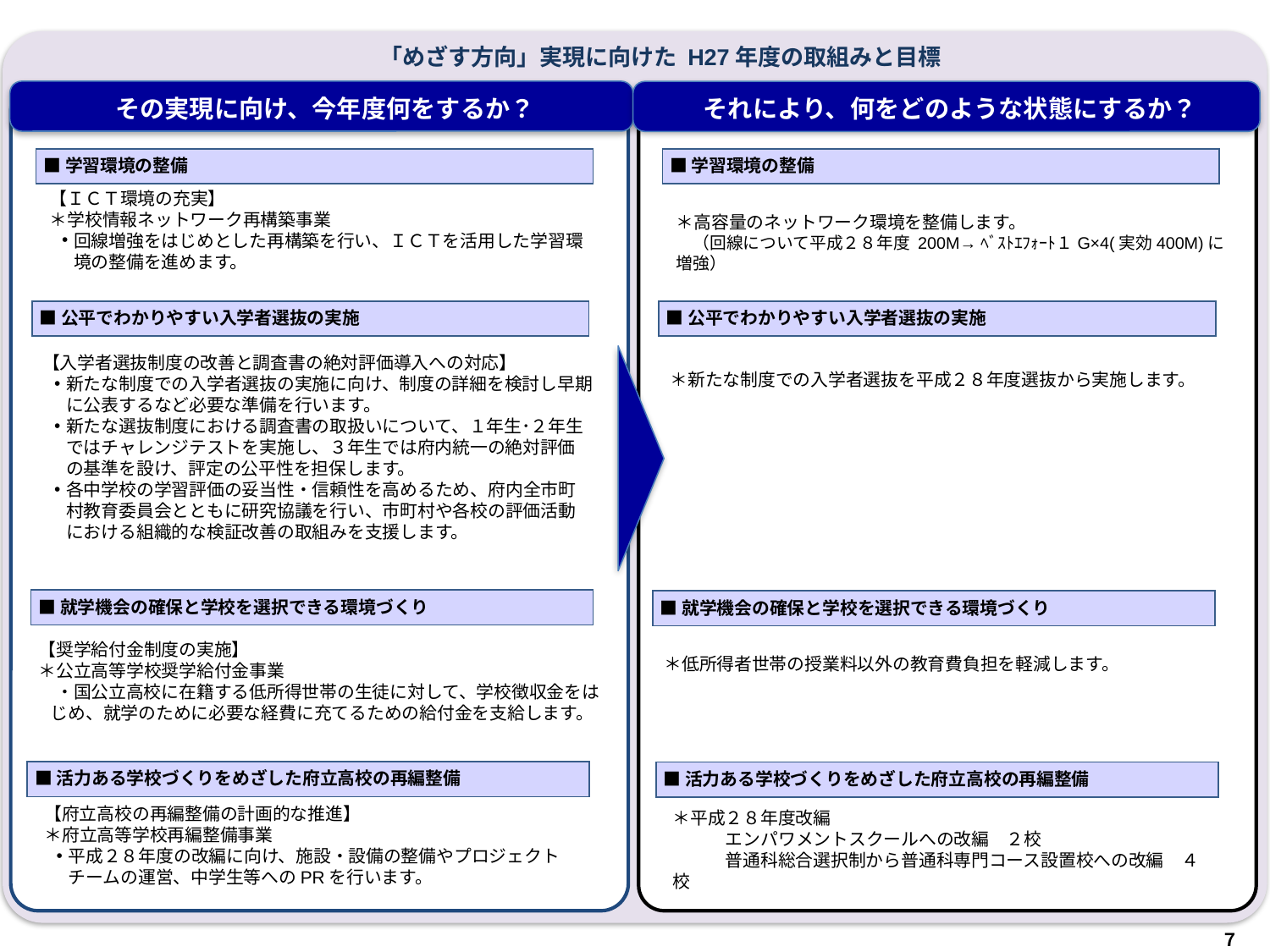

「めざす方向」実現に向けた H27年度の取組みと目標
その実現に向け、今年度何をするか？
それにより、何をどのような状態にするか？

■学習環境の整備
■学習環境の整備
【ＩＣＴ環境の充実】
＊学校情報ネットワーク再構築事業
回線増強をはじめとした再構築を行い、ＩＣＴを活用した学習環境の整備を進めます。

＊高容量のネットワーク環境を整備します。
　（回線について平成２８年度 200M→ﾍﾞｽﾄｴﾌｫｰﾄ１G×4(実効400M)に増強）
■公平でわかりやすい入学者選抜の実施
■公平でわかりやすい入学者選抜の実施

＊新たな制度での入学者選抜を平成２８年度選抜から実施します。

【入学者選抜制度の改善と調査書の絶対評価導入への対応】
新たな制度での入学者選抜の実施に向け、制度の詳細を検討し早期に公表するなど必要な準備を行います。
新たな選抜制度における調査書の取扱いについて、１年生･２年生ではチャレンジテストを実施し、３年生では府内統一の絶対評価の基準を設け、評定の公平性を担保します。
各中学校の学習評価の妥当性・信頼性を高めるため、府内全市町村教育委員会とともに研究協議を行い、市町村や各校の評価活動における組織的な検証改善の取組みを支援します。

■就学機会の確保と学校を選択できる環境づくり
■就学機会の確保と学校を選択できる環境づくり

＊低所得者世帯の授業料以外の教育費負担を軽減します。

【奨学給付金制度の実施】
＊公立高等学校奨学給付金事業
　・国公立高校に在籍する低所得世帯の生徒に対して、学校徴収金をはじめ、就学のために必要な経費に充てるための給付金を支給します。
■活力ある学校づくりをめざした府立高校の再編整備
■活力ある学校づくりをめざした府立高校の再編整備

＊平成２８年度改編
　　　エンパワメントスクールへの改編　２校
　　　普通科総合選択制から普通科専門コース設置校への改編　４校
【府立高校の再編整備の計画的な推進】
＊府立高等学校再編整備事業
平成２８年度の改編に向け、施設・設備の整備やプロジェクトチームの運営、中学生等へのPRを行います。
７